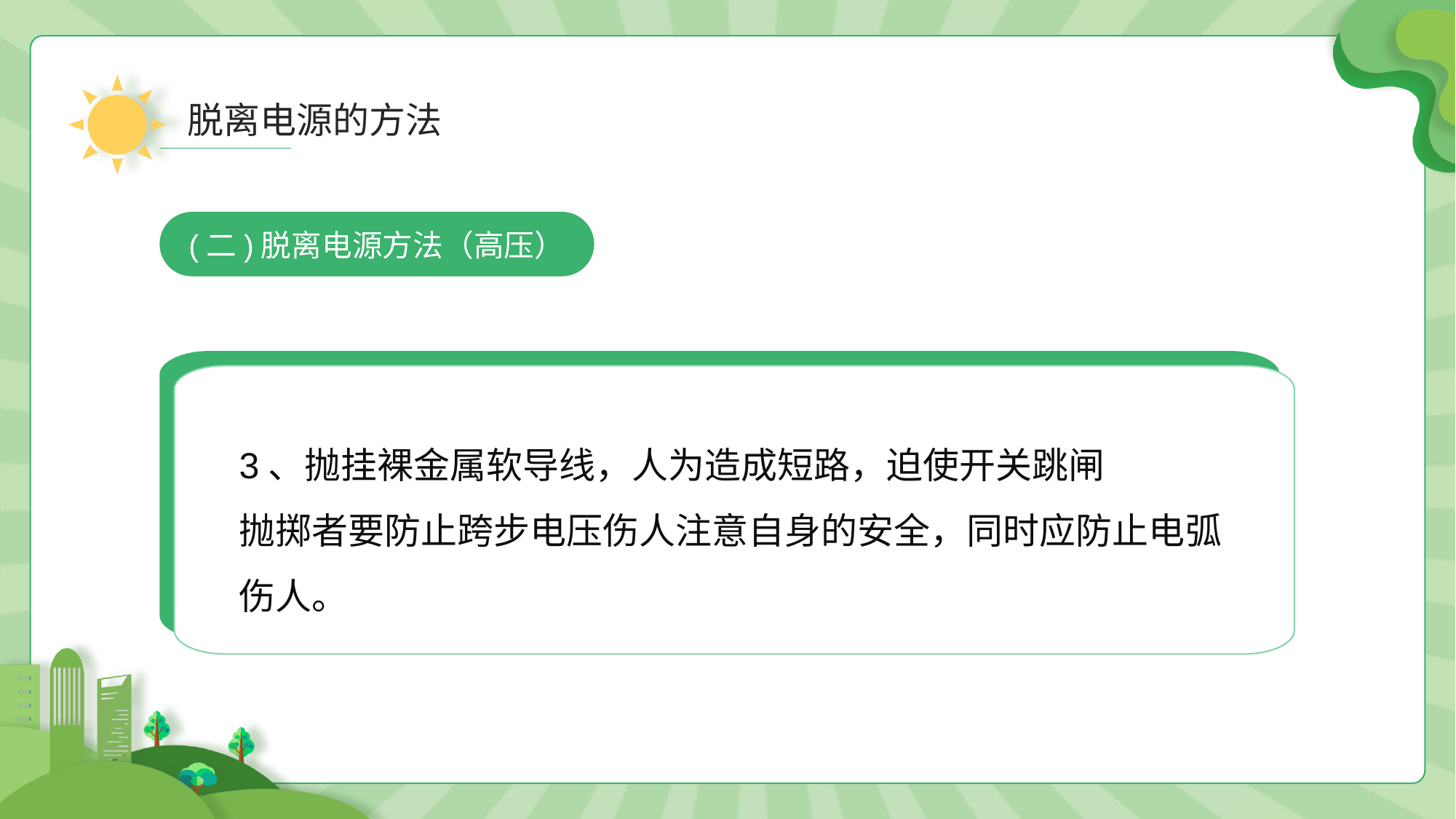

脱离电源的方法
(二)脱离电源方法（高压）

3、抛挂裸金属软导线，人为造成短路，迫使开关跳闸
抛掷者要防止跨步电压伤人注意自身的安全，同时应防止电弧伤人。